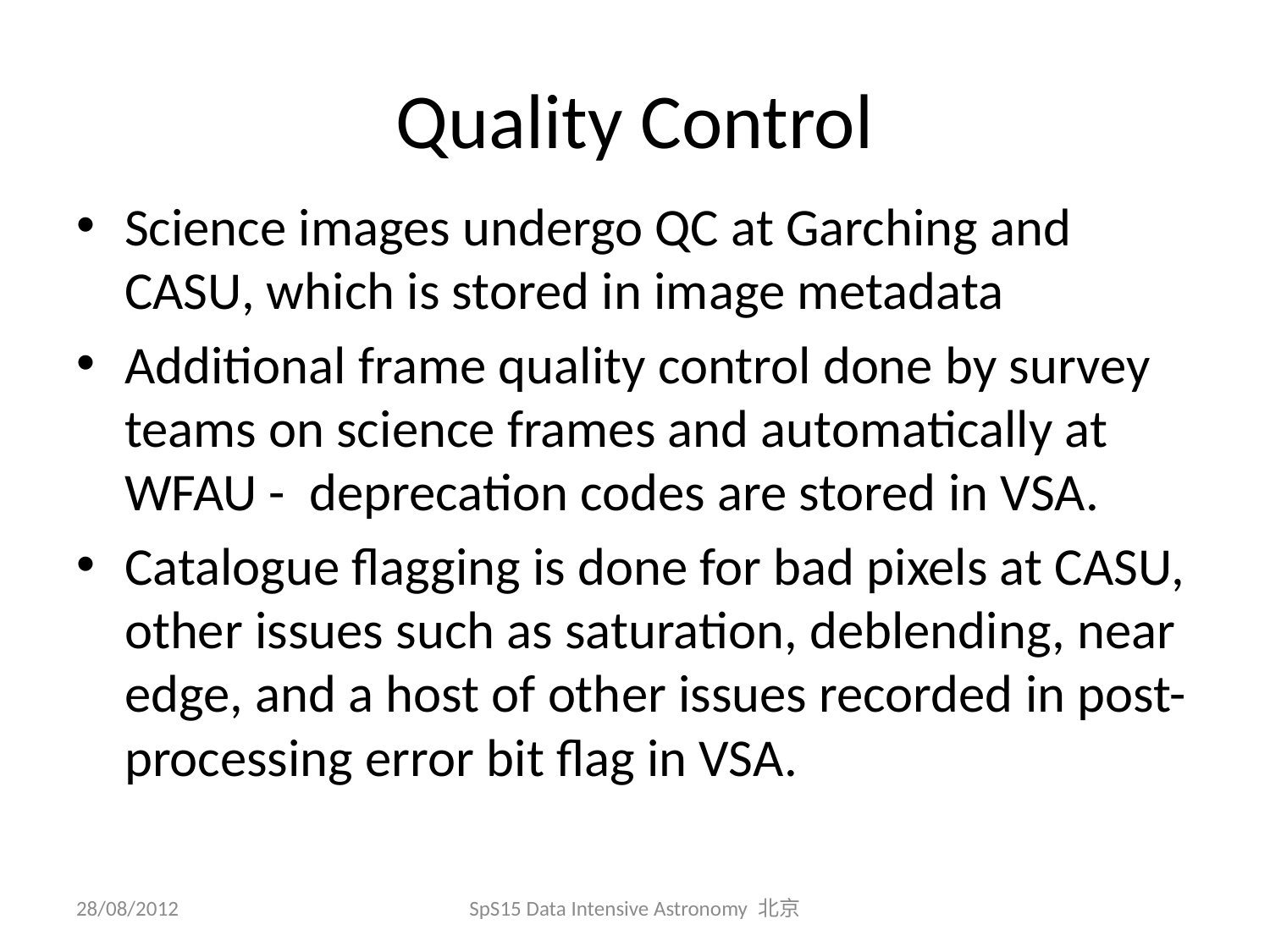

# Quality Control
Science images undergo QC at Garching and CASU, which is stored in image metadata
Additional frame quality control done by survey teams on science frames and automatically at WFAU -  deprecation codes are stored in VSA.
Catalogue flagging is done for bad pixels at CASU, other issues such as saturation, deblending, near edge, and a host of other issues recorded in post-processing error bit flag in VSA.
28/08/2012
SpS15 Data Intensive Astronomy 北京